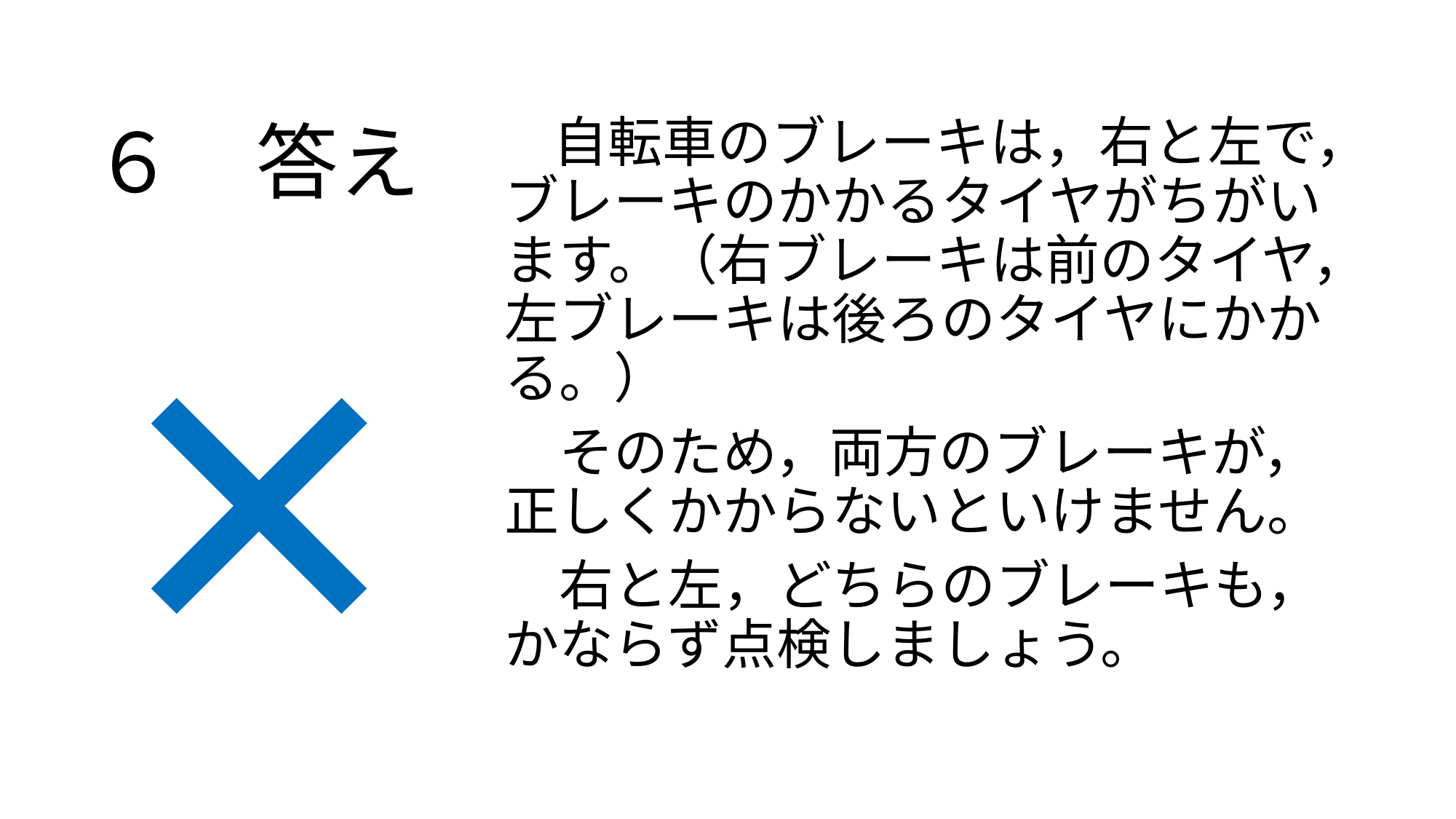

# ６　答え
　自転車のブレーキは，右と左で，ブレーキのかかるタイヤがちがいます。（右ブレーキは前のタイヤ，左ブレーキは後ろのタイヤにかかる。）
　そのため，両方のブレーキが，正しくかからないといけません。
　右と左，どちらのブレーキも，かならず点検しましょう。
✕